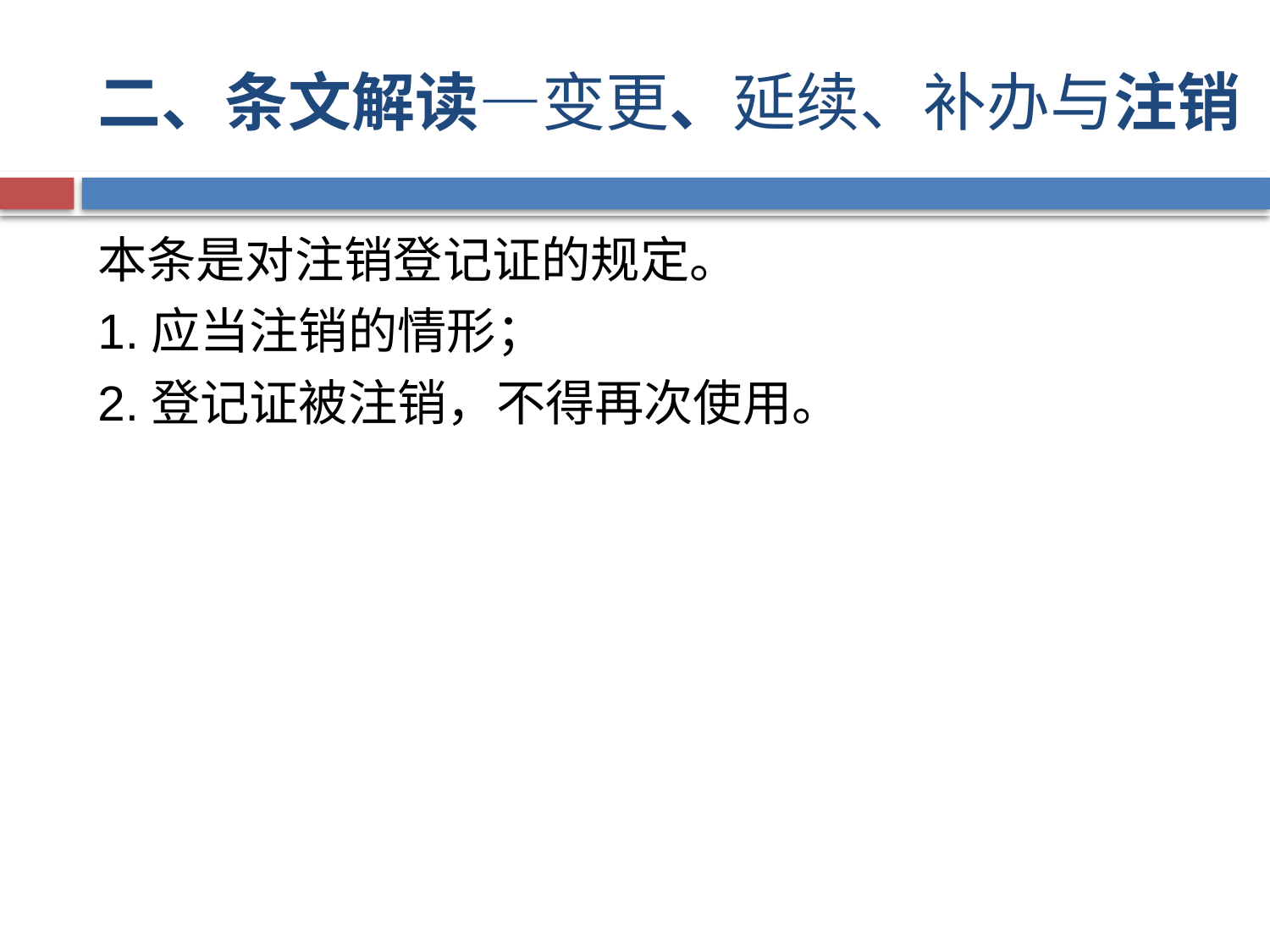

# 二、条文解读—变更、延续、补办与注销
本条是对注销登记证的规定。
1.应当注销的情形；
2.登记证被注销，不得再次使用。